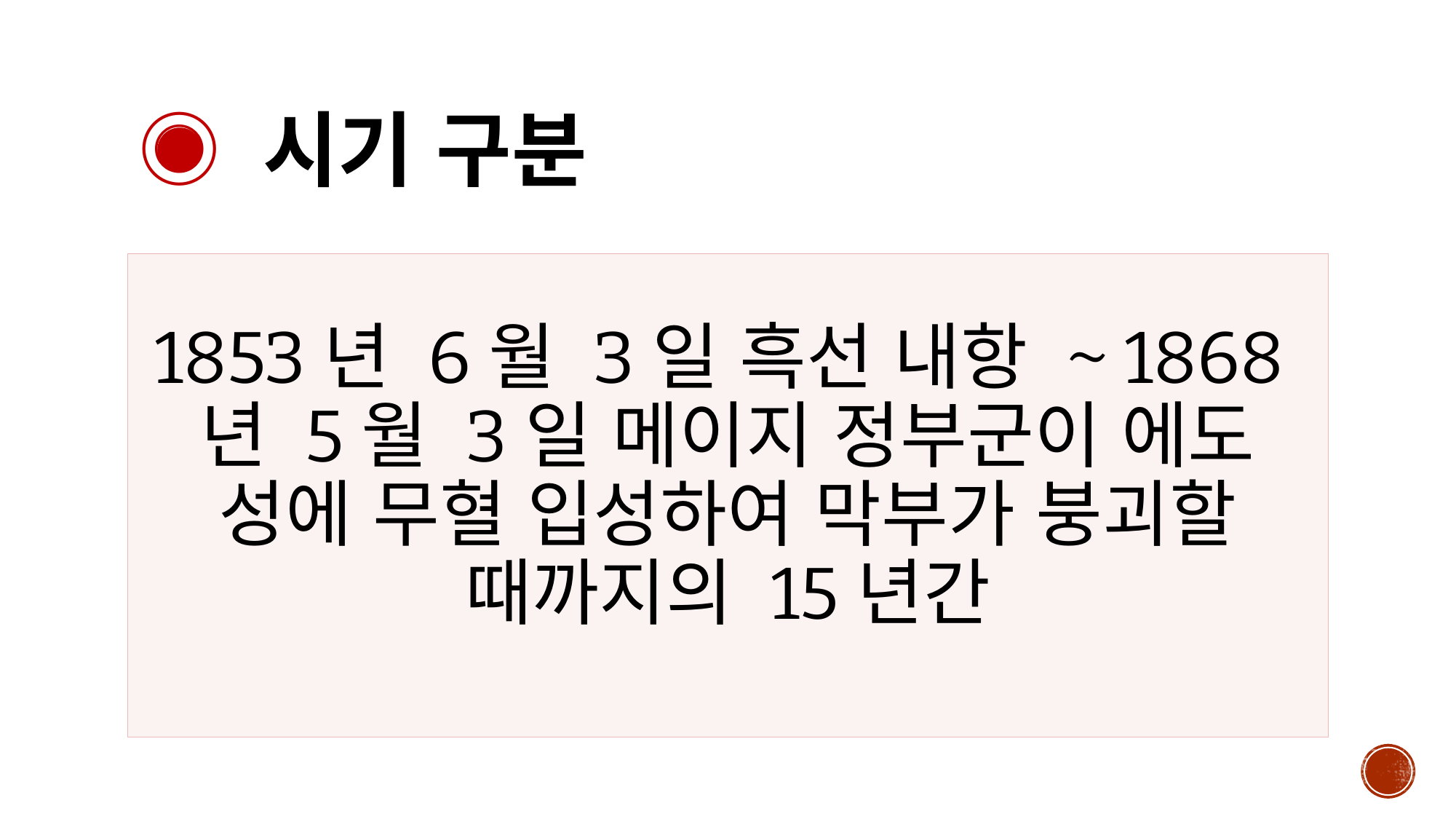

# ◎ 시기 구분

1853년 6월 3일 흑선 내항 ~ 1868년 5월 3일 메이지 정부군이 에도 성에 무혈 입성하여 막부가 붕괴할 때까지의 15년간